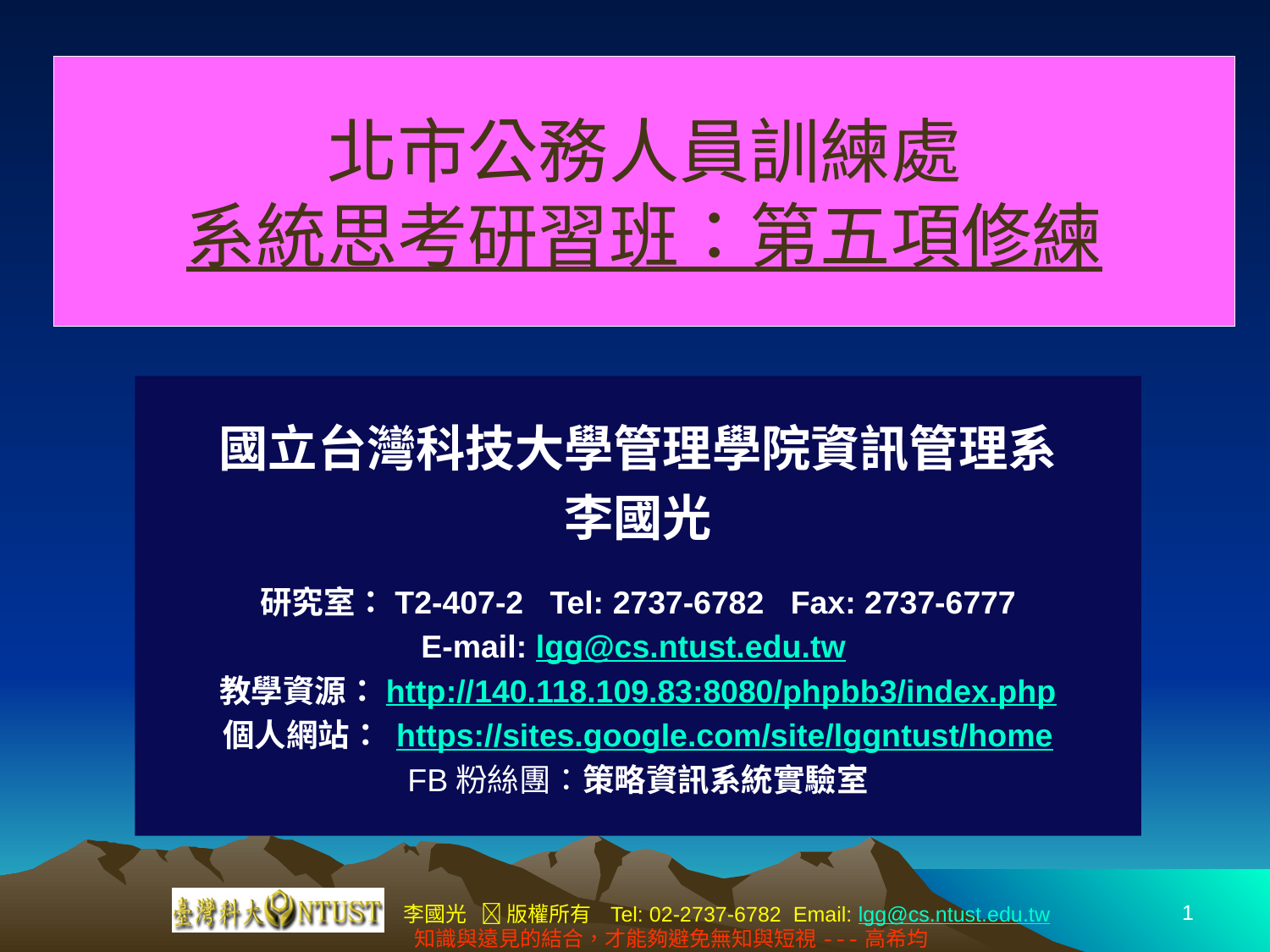

北市公務人員訓練處
系統思考研習班：第五項修練

國立台灣科技大學管理學院資訊管理系
李國光

研究室：T2-407-2   Tel: 2737-6782   Fax: 2737-6777
E-mail: lgg@cs.ntust.edu.tw
教學資源：http://140.118.109.83:8080/phpbb3/index.php
個人網站： https://sites.google.com/site/lggntust/home
FB粉絲團：策略資訊系統實驗室
1